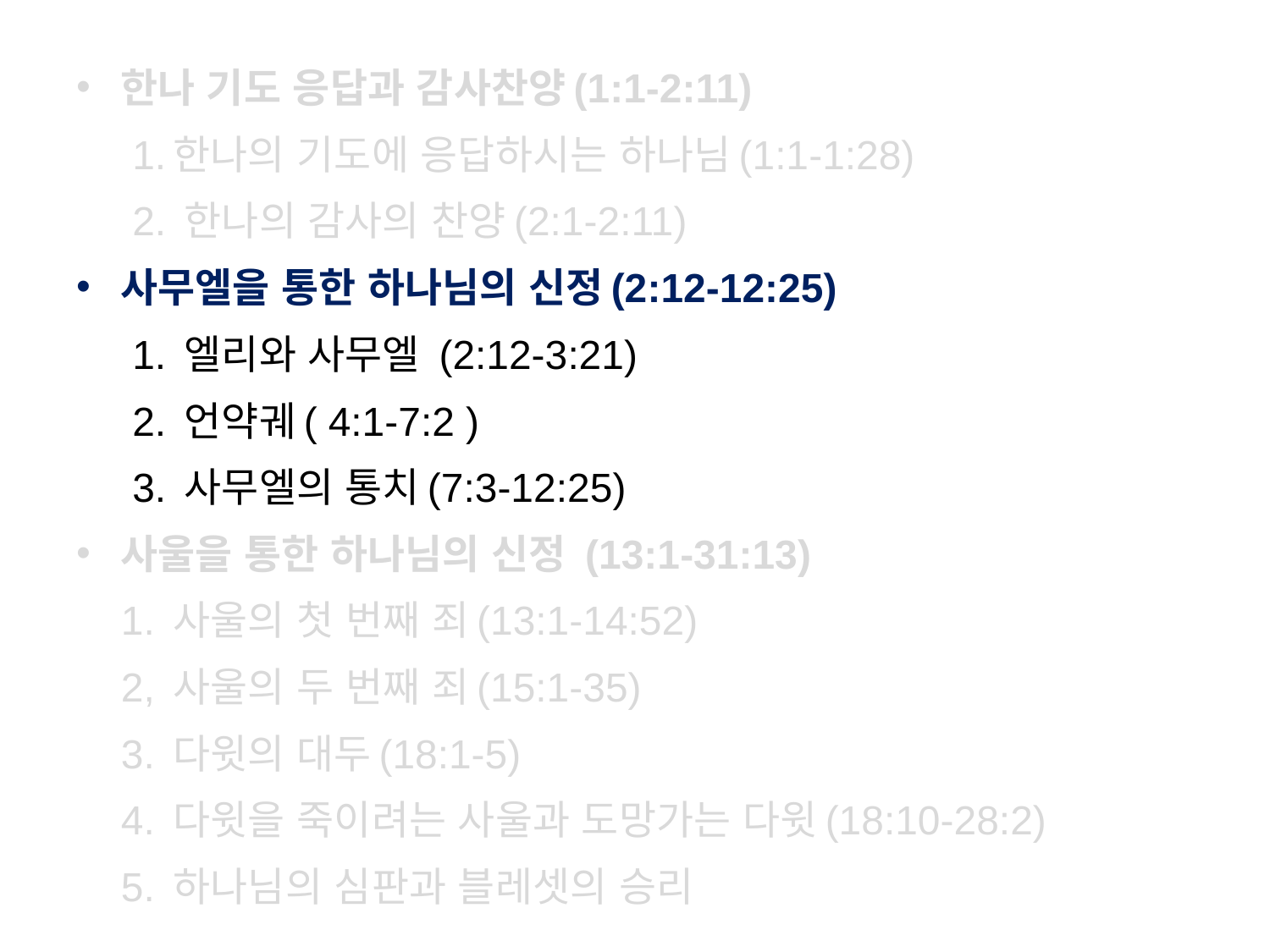

한나 기도 응답과 감사찬양(1:1-2:11)
     1.한나의 기도에 응답하시는 하나님(1:1-1:28)
     2. 한나의 감사의 찬양(2:1-2:11)
사무엘을 통한 하나님의 신정(2:12-12:25)
     1. 엘리와 사무엘 (2:12-3:21)
     2. 언약궤( 4:1-7:2 )
     3. 사무엘의 통치(7:3-12:25)
사울을 통한 하나님의 신정 (13:1-31:13)
    1. 사울의 첫 번째 죄(13:1-14:52)
    2, 사울의 두 번째 죄(15:1-35)
    3. 다윗의 대두(18:1-5)
    4. 다윗을 죽이려는 사울과 도망가는 다윗(18:10-28:2)
    5. 하나님의 심판과 블레셋의 승리